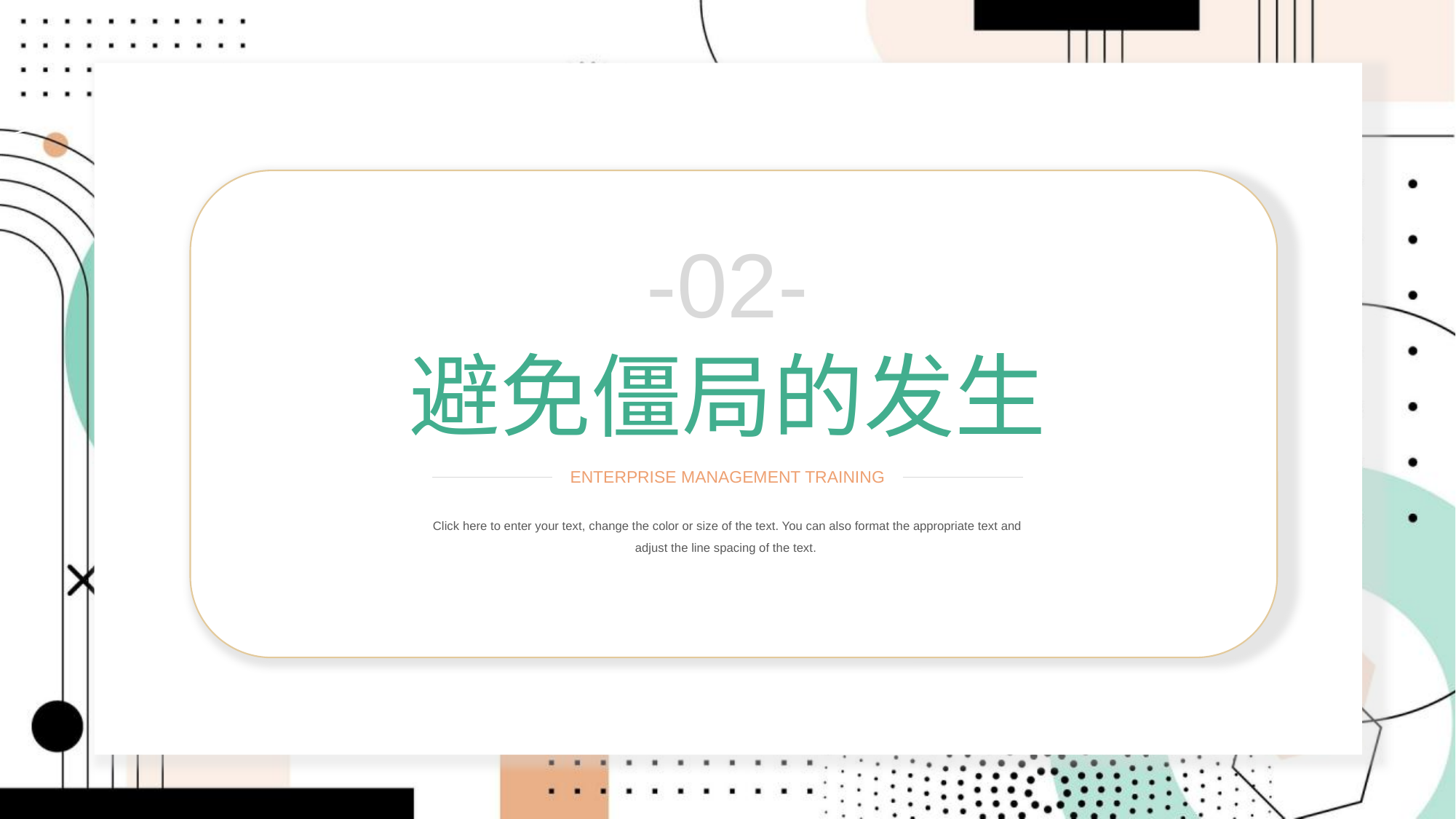

-02-
避免僵局的发生
ENTERPRISE MANAGEMENT TRAINING
Click here to enter your text, change the color or size of the text. You can also format the appropriate text and adjust the line spacing of the text.